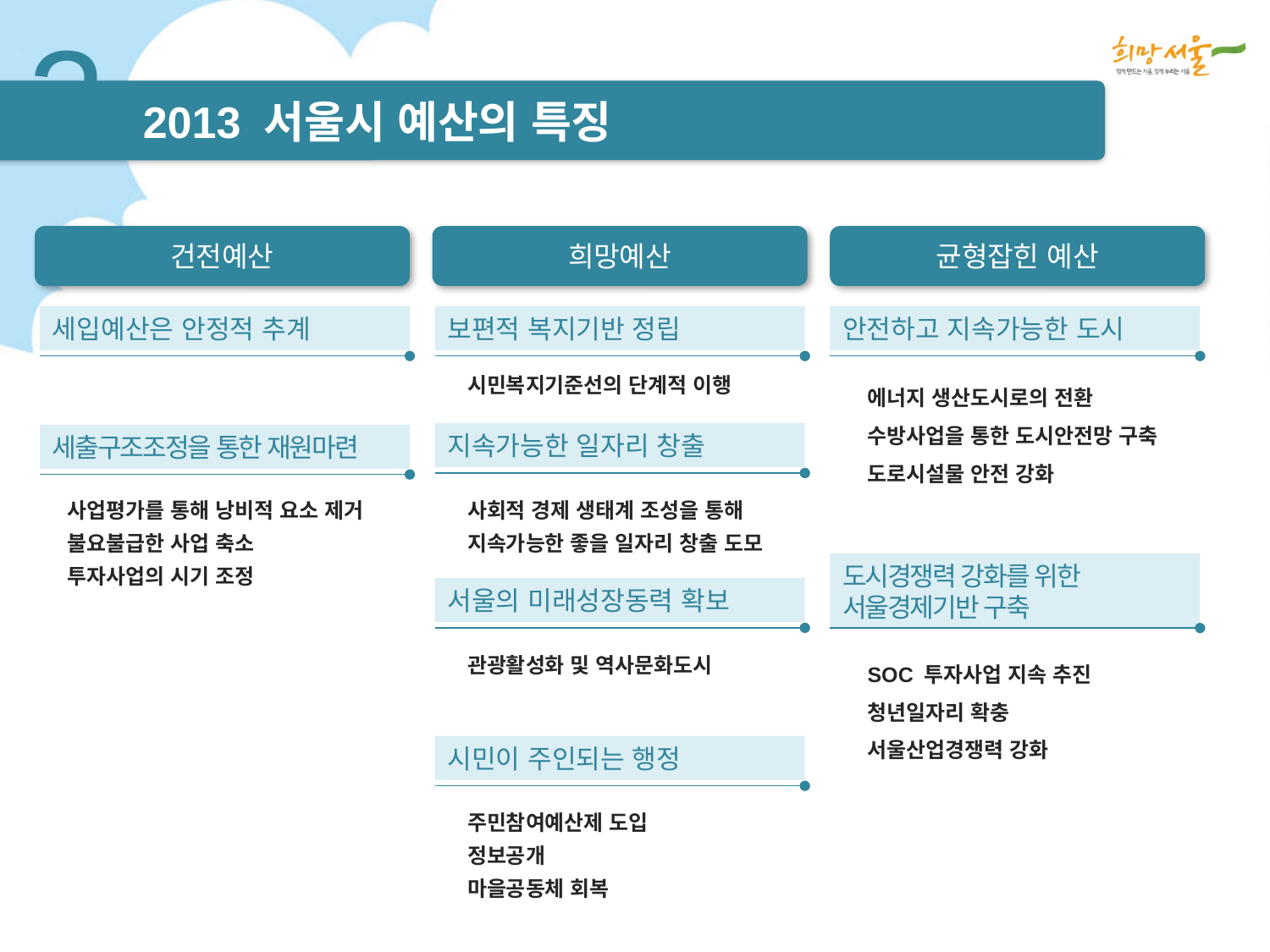

2
2013 서울시 예산의 특징
건전예산
희망예산
균형잡힌 예산
세입예산은 안정적 추계
보편적 복지기반 정립
안전하고 지속가능한 도시
시민복지기준선의 단계적 이행
에너지 생산도시로의 전환
수방사업을 통한 도시안전망 구축
도로시설물 안전 강화
지속가능한 일자리 창출
세출구조조정을 통한 재원마련
사업평가를 통해 낭비적 요소 제거
불요불급한 사업 축소
투자사업의 시기 조정
사회적 경제 생태계 조성을 통해 지속가능한 좋을 일자리 창출 도모
도시경쟁력 강화를 위한
서울경제기반 구축
서울의 미래성장동력 확보
관광활성화 및 역사문화도시
SOC 투자사업 지속 추진
청년일자리 확충
서울산업경쟁력 강화
시민이 주인되는 행정
주민참여예산제 도입
정보공개
마을공동체 회복